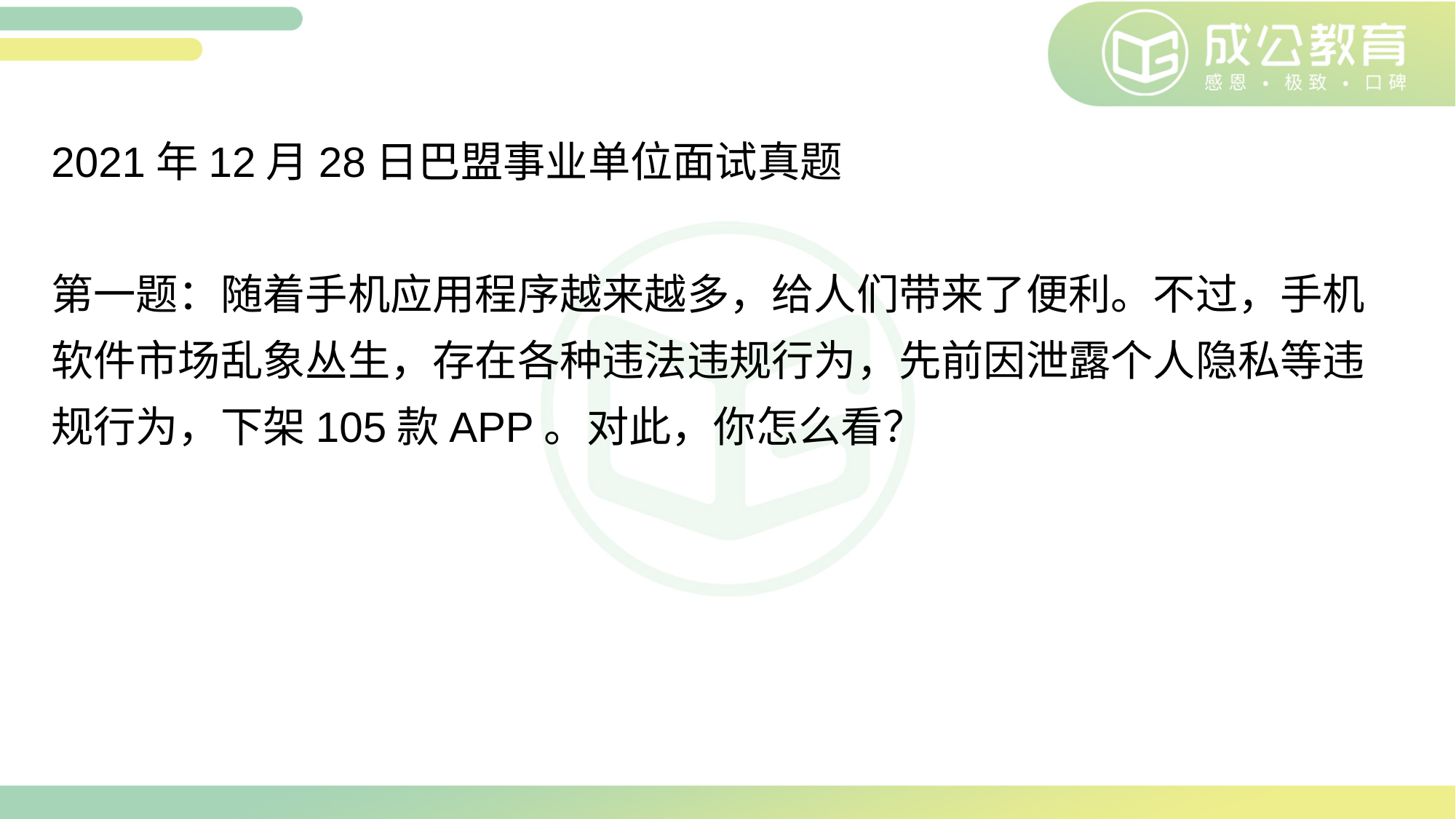

2021年12月28日巴盟事业单位面试真题

第一题：随着手机应用程序越来越多，给人们带来了便利。不过，手机软件市场乱象丛生，存在各种违法违规行为，先前因泄露个人隐私等违规行为，下架105款APP。对此，你怎么看？